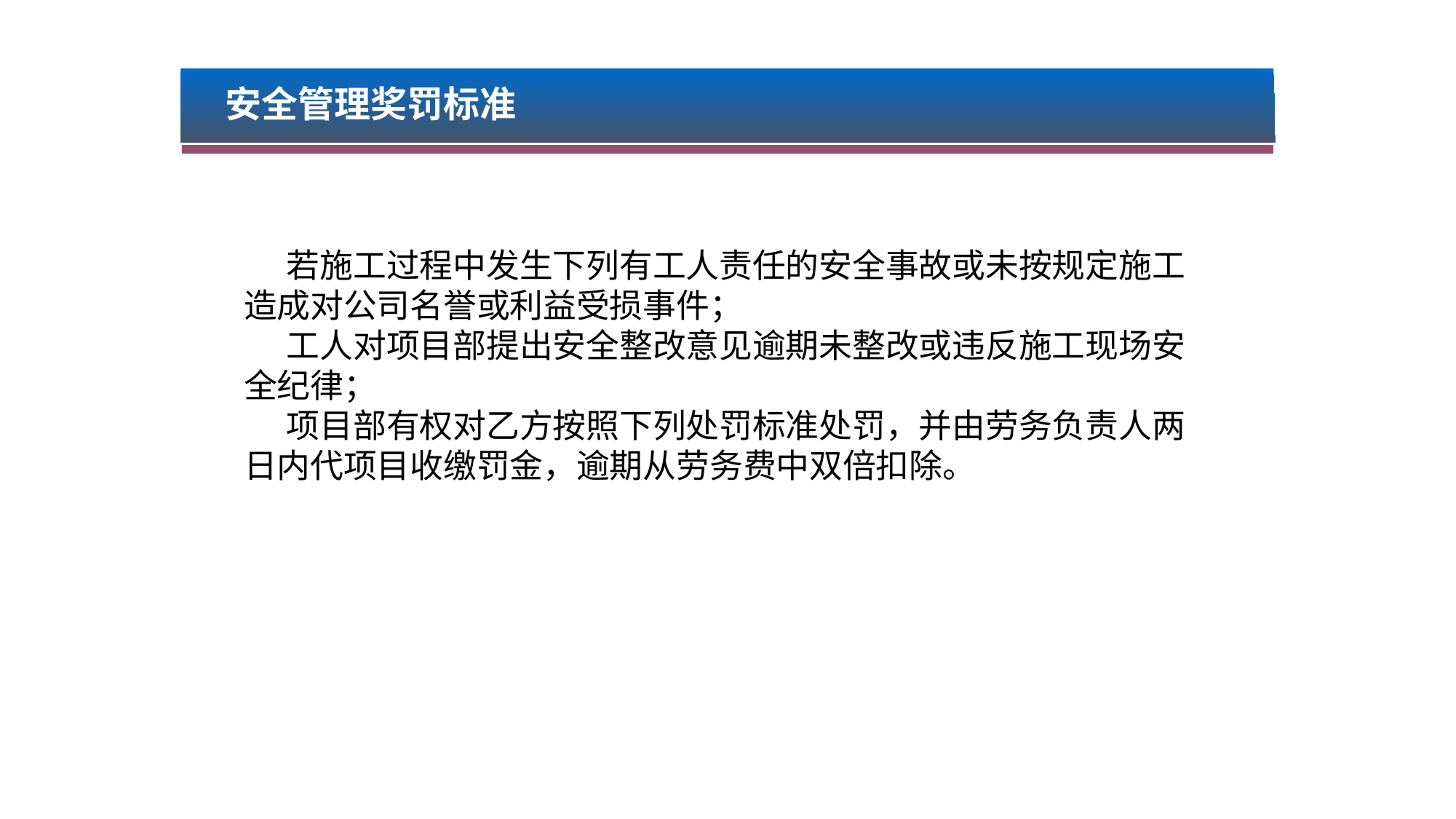

安全管理奖罚标准

若施工过程中发生下列有工人责任的安全事故或未按规定施工造成对公司名誉或利益受损事件；
工人对项目部提出安全整改意见逾期未整改或违反施工现场安全纪律；
项目部有权对乙方按照下列处罚标准处罚，并由劳务负责人两日内代项目收缴罚金，逾期从劳务费中双倍扣除。